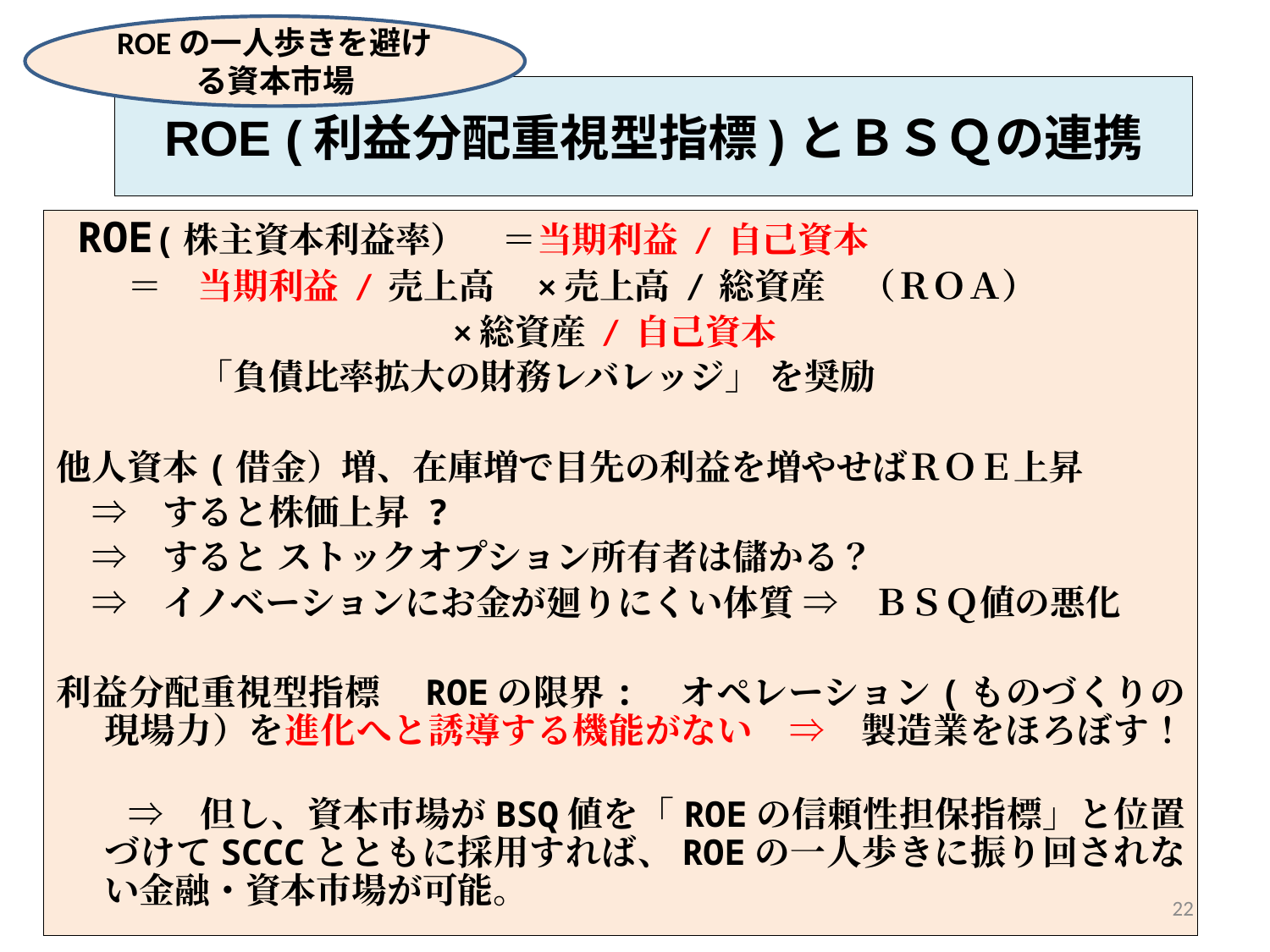

ROEの一人歩きを避ける資本市場
# ROE (利益分配重視型指標)とＢＳＱの連携
 ROE(株主資本利益率）　＝当期利益 / 自己資本
　　＝　当期利益 / 売上高　×売上高 / 総資産    （ＲＯＡ）
　　　　　　　　　　　×総資産 / 自己資本
　　　　「負債比率拡大の財務レバレッジ」 を奨励

他人資本(借金）増、在庫増で目先の利益を増やせばＲＯＥ上昇
　⇒　すると株価上昇 ?
　⇒　すると ストックオプション所有者は儲かる？
　⇒　イノベーションにお金が廻りにくい体質 ⇒　ＢＳＱ値の悪化

利益分配重視型指標　ROEの限界:　オペレーション(ものづくりの現場力）を進化へと誘導する機能がない　⇒　製造業をほろぼす！
　　⇒　但し、資本市場がBSQ値を「ROEの信頼性担保指標」と位置づけてSCCCとともに採用すれば、ROEの一人歩きに振り回されない金融・資本市場が可能。

22